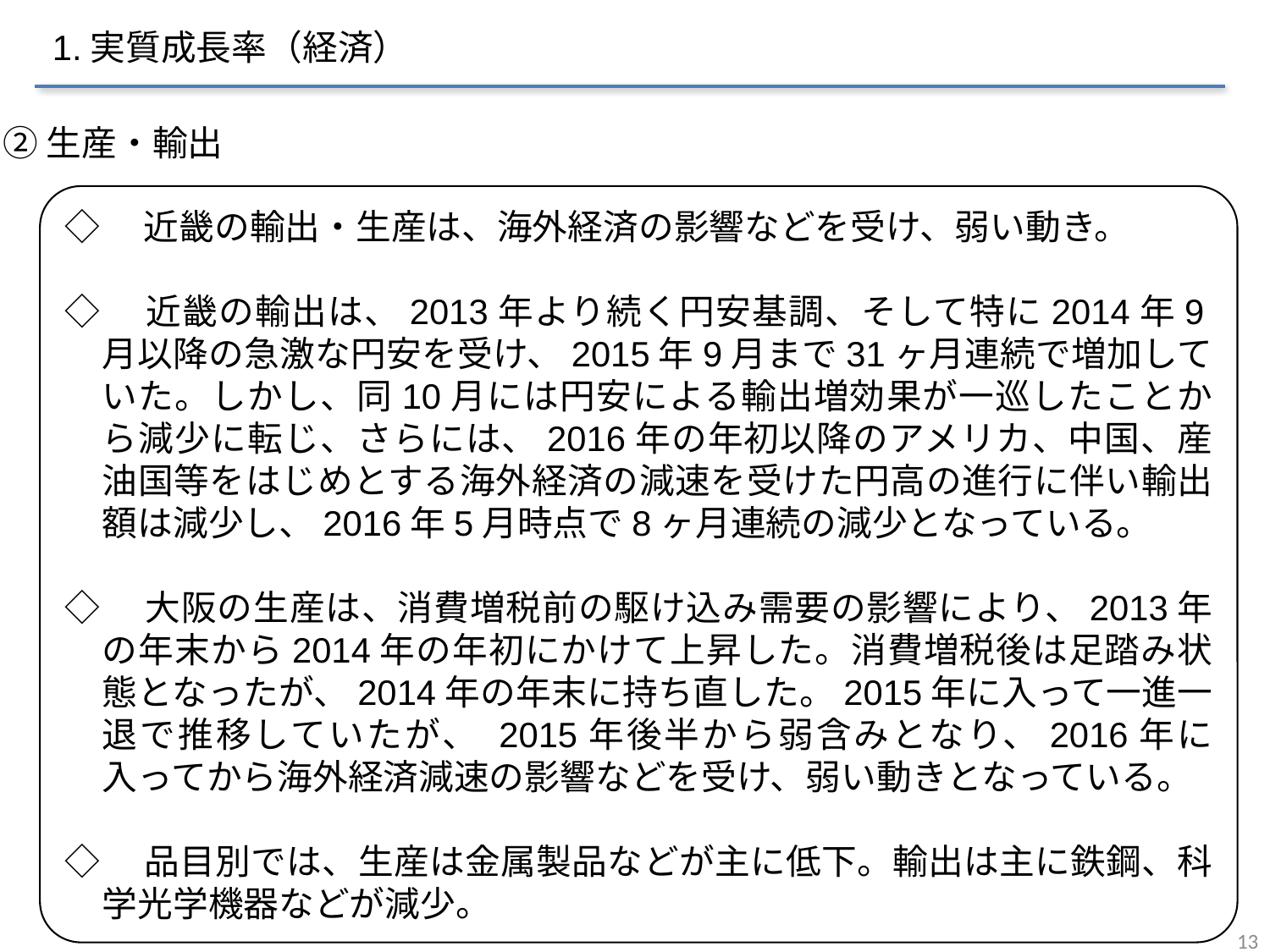

1.実質成長率（経済）
②生産・輸出
◇　近畿の輸出・生産は、海外経済の影響などを受け、弱い動き。

◇　近畿の輸出は、2013年より続く円安基調、そして特に2014年9月以降の急激な円安を受け、2015年9月まで31ヶ月連続で増加していた。しかし、同10月には円安による輸出増効果が一巡したことから減少に転じ、さらには、2016年の年初以降のアメリカ、中国、産油国等をはじめとする海外経済の減速を受けた円高の進行に伴い輸出額は減少し、2016年5月時点で8ヶ月連続の減少となっている。

◇　大阪の生産は、消費増税前の駆け込み需要の影響により、2013年の年末から2014年の年初にかけて上昇した。消費増税後は足踏み状態となったが、2014年の年末に持ち直した。2015年に入って一進一退で推移していたが、 2015年後半から弱含みとなり、2016年に入ってから海外経済減速の影響などを受け、弱い動きとなっている。

◇　品目別では、生産は金属製品などが主に低下。輸出は主に鉄鋼、科学光学機器などが減少。
13